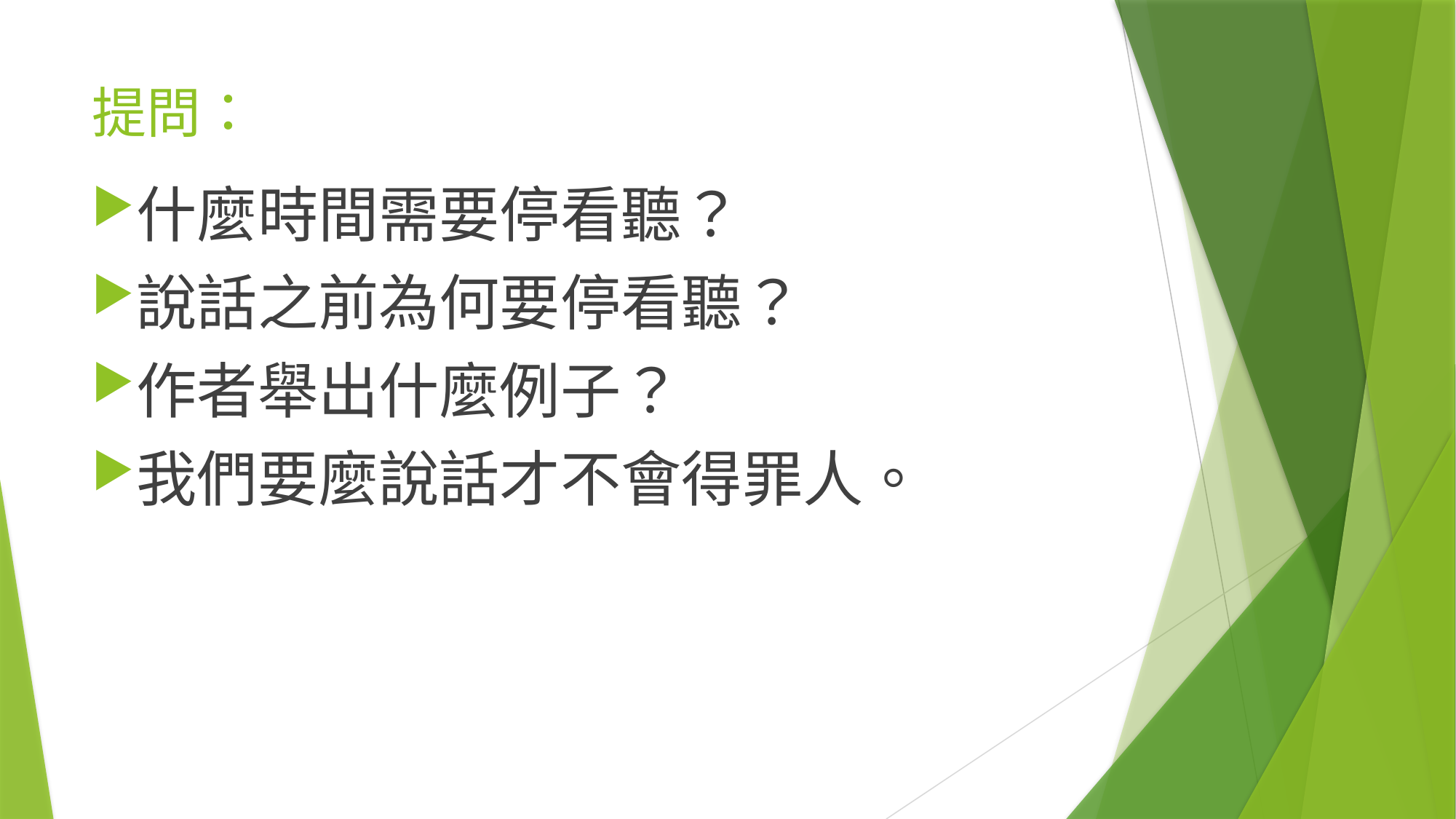

# 提問：
什麼時間需要停看聽？
說話之前為何要停看聽？
作者舉出什麼例子？
我們要麼說話才不會得罪人。